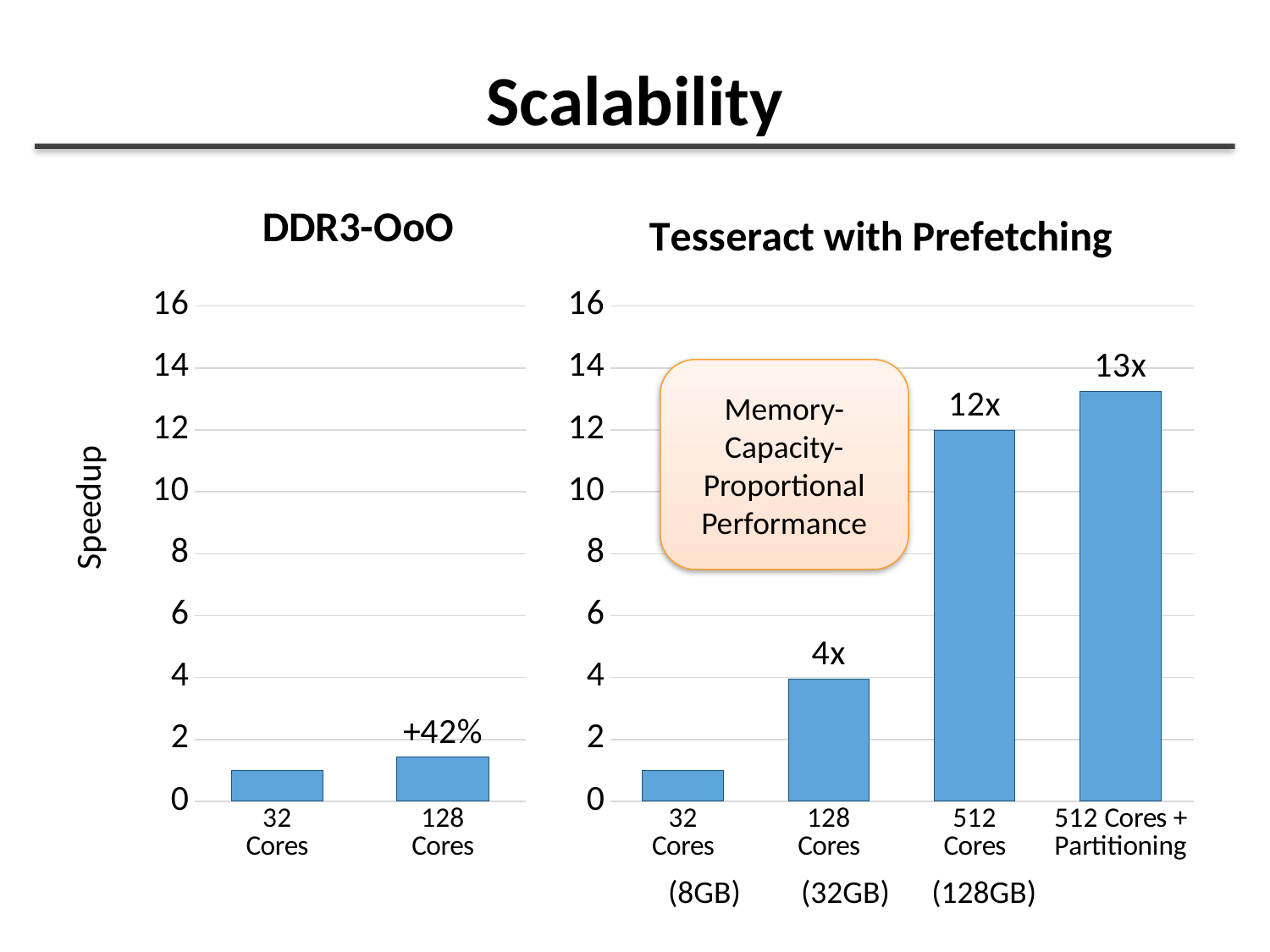

# Scalability

### Chart: DDR3-OoO

| Category | 열3 |
|---|---|
| 32
Cores | 1.0 |
| 128
Cores | 1.420607344 |

### Chart: Tesseract with Prefetching

| Category | 계열 1 |
|---|---|
| 32
Cores | 1.0 |
| 128
Cores | 3.956958476378201 |
| 512
Cores | 11.979070587858056 |
| 512 Cores + Partitioning | 13.250815352452086 |
Memory-Capacity-Proportional Performance
(8GB)
(32GB)
(128GB)